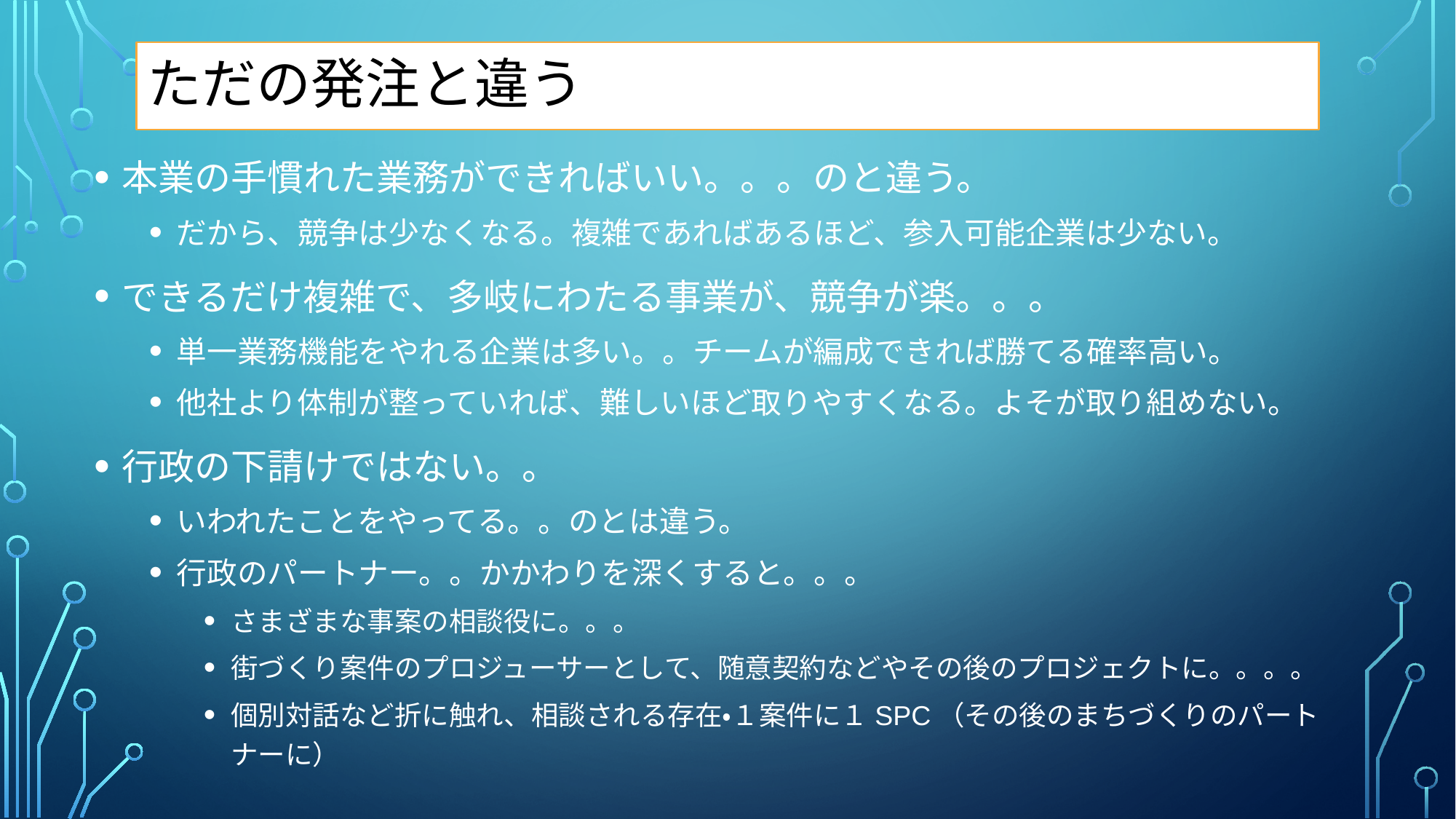

# ただの発注と違う
本業の手慣れた業務ができればいい。。。のと違う。
だから、競争は少なくなる。複雑であればあるほど、参入可能企業は少ない。
できるだけ複雑で、多岐にわたる事業が、競争が楽。。。
単一業務機能をやれる企業は多い。。チームが編成できれば勝てる確率高い。
他社より体制が整っていれば、難しいほど取りやすくなる。よそが取り組めない。
行政の下請けではない。。
いわれたことをやってる。。のとは違う。
行政のパートナー。。かかわりを深くすると。。。
さまざまな事案の相談役に。。。
街づくり案件のプロジューサーとして、随意契約などやその後のプロジェクトに。。。。
個別対話など折に触れ、相談される存在・１案件に１SPC（その後のまちづくりのパートナーに）